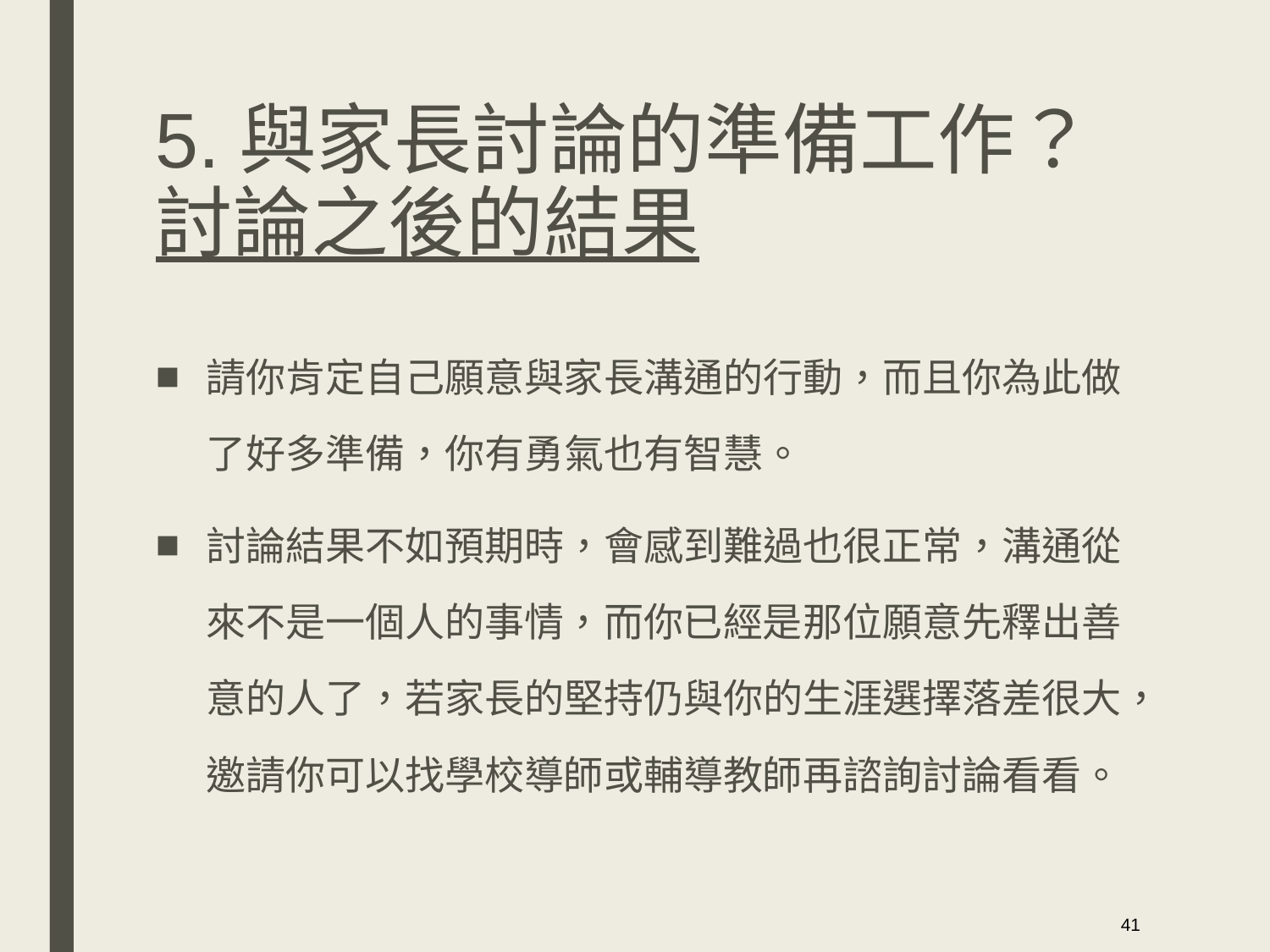

# 5.與家長討論的準備工作？ 討論之後的結果
請你肯定自己願意與家長溝通的行動，而且你為此做了好多準備，你有勇氣也有智慧。
討論結果不如預期時，會感到難過也很正常，溝通從來不是一個人的事情，而你已經是那位願意先釋出善意的人了，若家長的堅持仍與你的生涯選擇落差很大，邀請你可以找學校導師或輔導教師再諮詢討論看看。

41